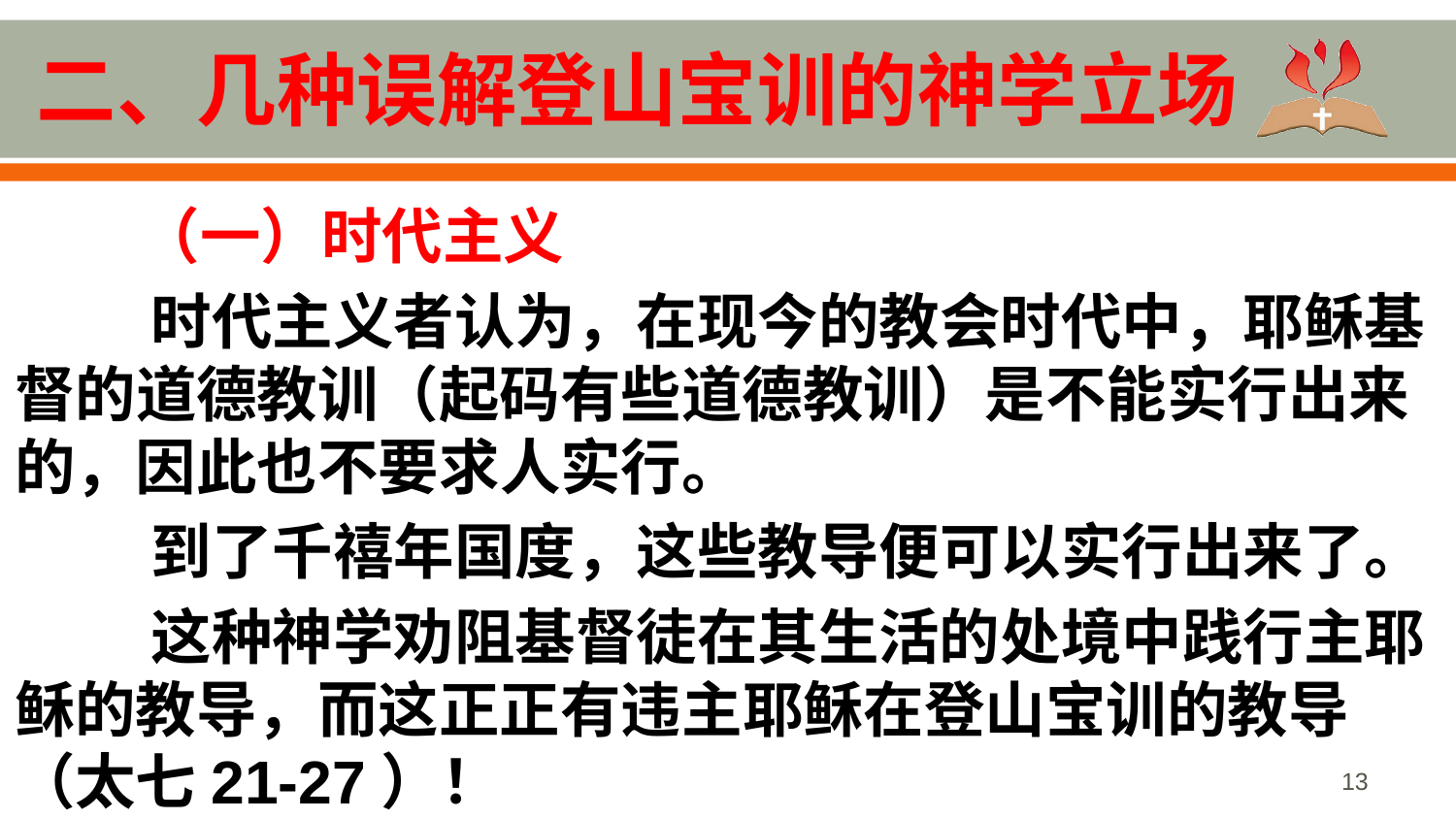

# 二、几种误解登山宝训的神学立场
        （一）时代主义
时代主义者认为，在现今的教会时代中，耶稣基督的道德教训（起码有些道德教训）是不能实行出来的，因此也不要求人实行。
到了千禧年国度，这些教导便可以实行出来了。
这种神学劝阻基督徒在其生活的处境中践行主耶稣的教导，而这正正有违主耶稣在登山宝训的教导（太七21-27）！

13